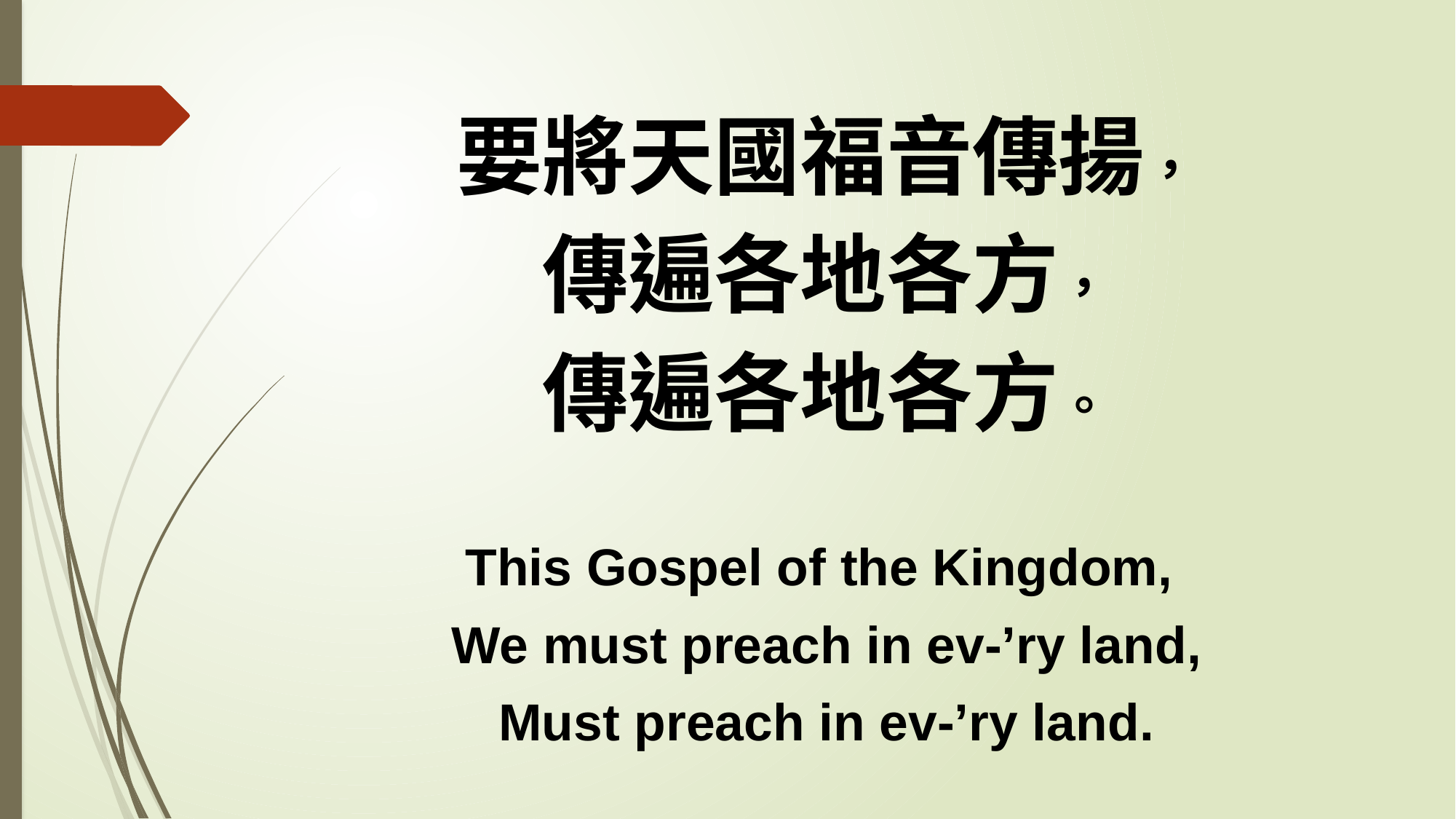

要將天國福音傳揚，
傳遍各地各方，
傳遍各地各方。

This Gospel of the Kingdom,
We must preach in ev-’ry land,
Must preach in ev-’ry land.